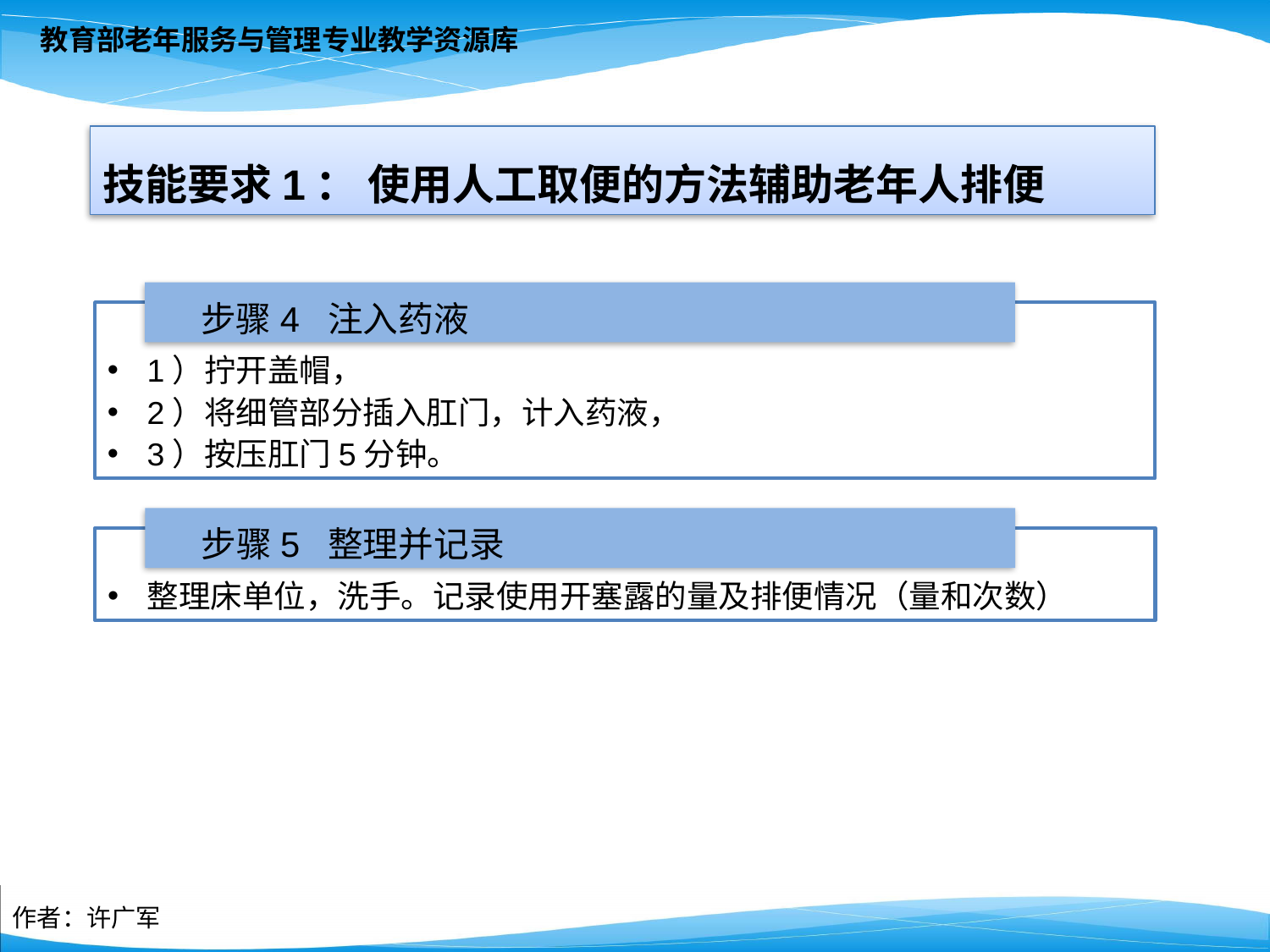

技能要求1： 使用人工取便的方法辅助老年人排便

步骤4  注入药液

1）拧开盖帽，
2）将细管部分插入肛门，计入药液，
3）按压肛门5分钟。

步骤5  整理并记录

整理床单位，洗手。记录使用开塞露的量及排便情况（量和次数）